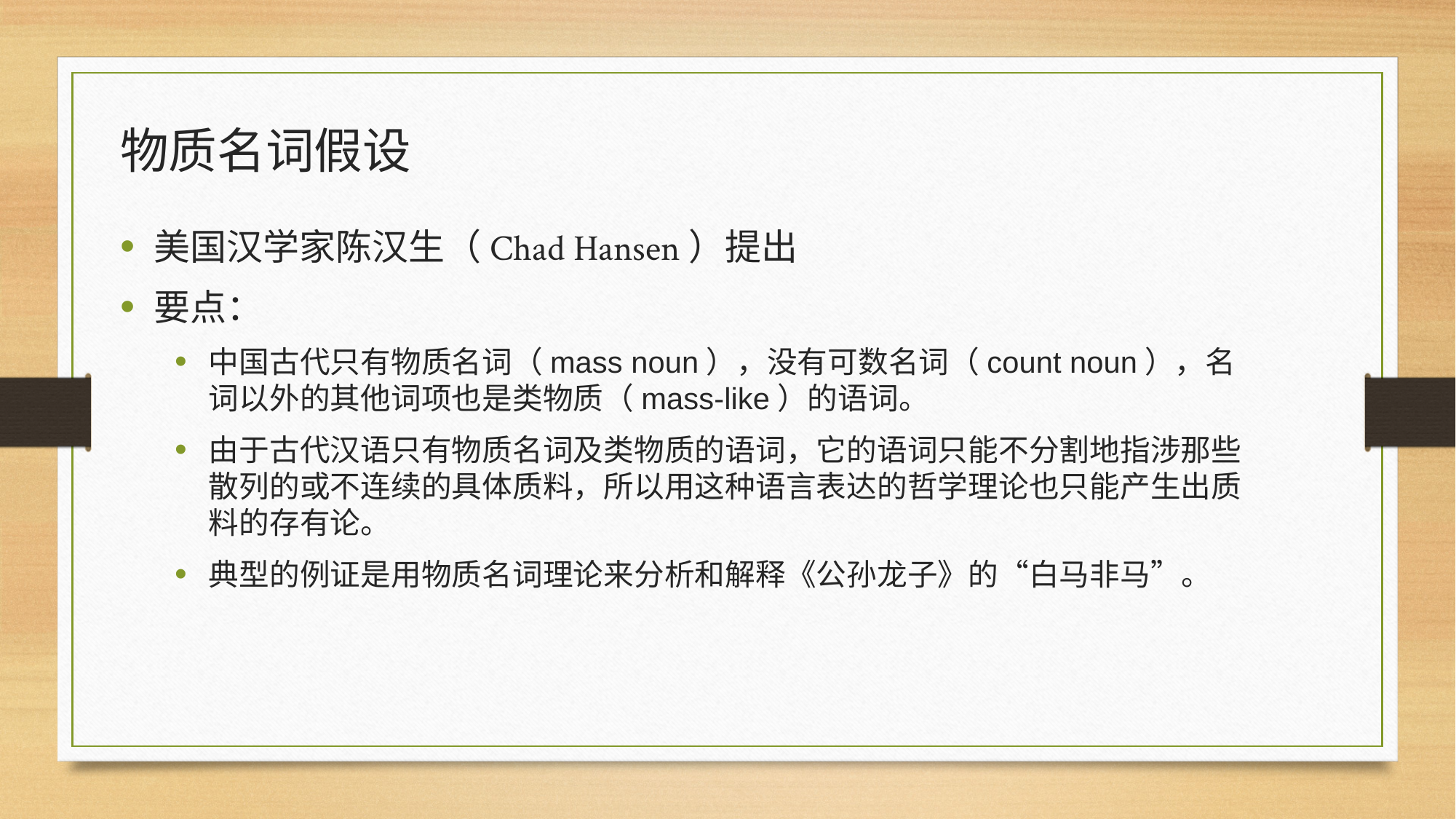

物质名词假设
美国汉学家陈汉生（Chad Hansen）提出
要点：
中国古代只有物质名词（mass noun），没有可数名词（count noun），名词以外的其他词项也是类物质（mass-like）的语词。
由于古代汉语只有物质名词及类物质的语词，它的语词只能不分割地指涉那些散列的或不连续的具体质料，所以用这种语言表达的哲学理论也只能产生出质料的存有论。
典型的例证是用物质名词理论来分析和解释《公孙龙子》的“白马非马”。